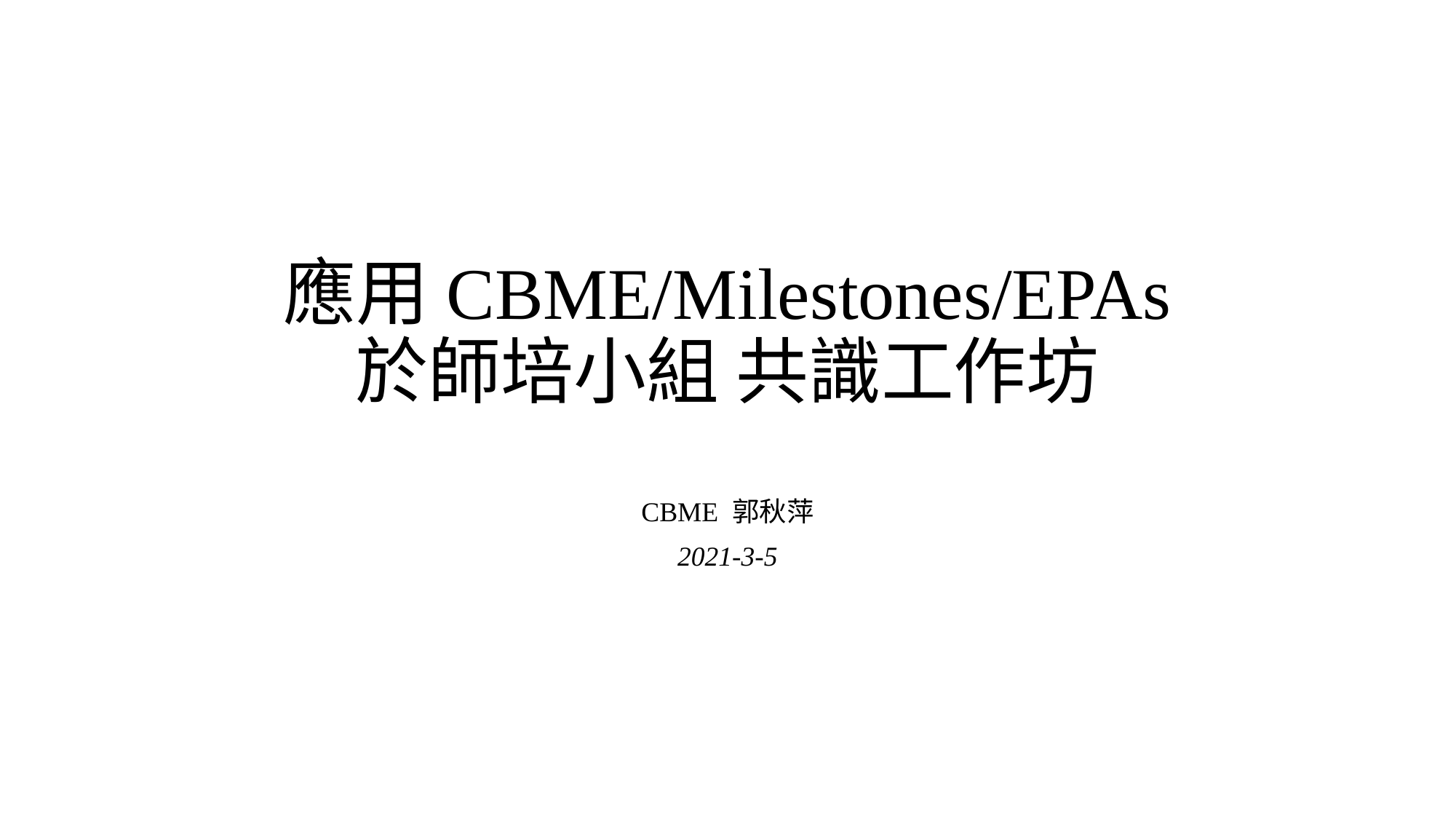

# 應用CBME/Milestones/EPAs 於師培小組 共識工作坊
CBME 郭秋萍
2021-3-5